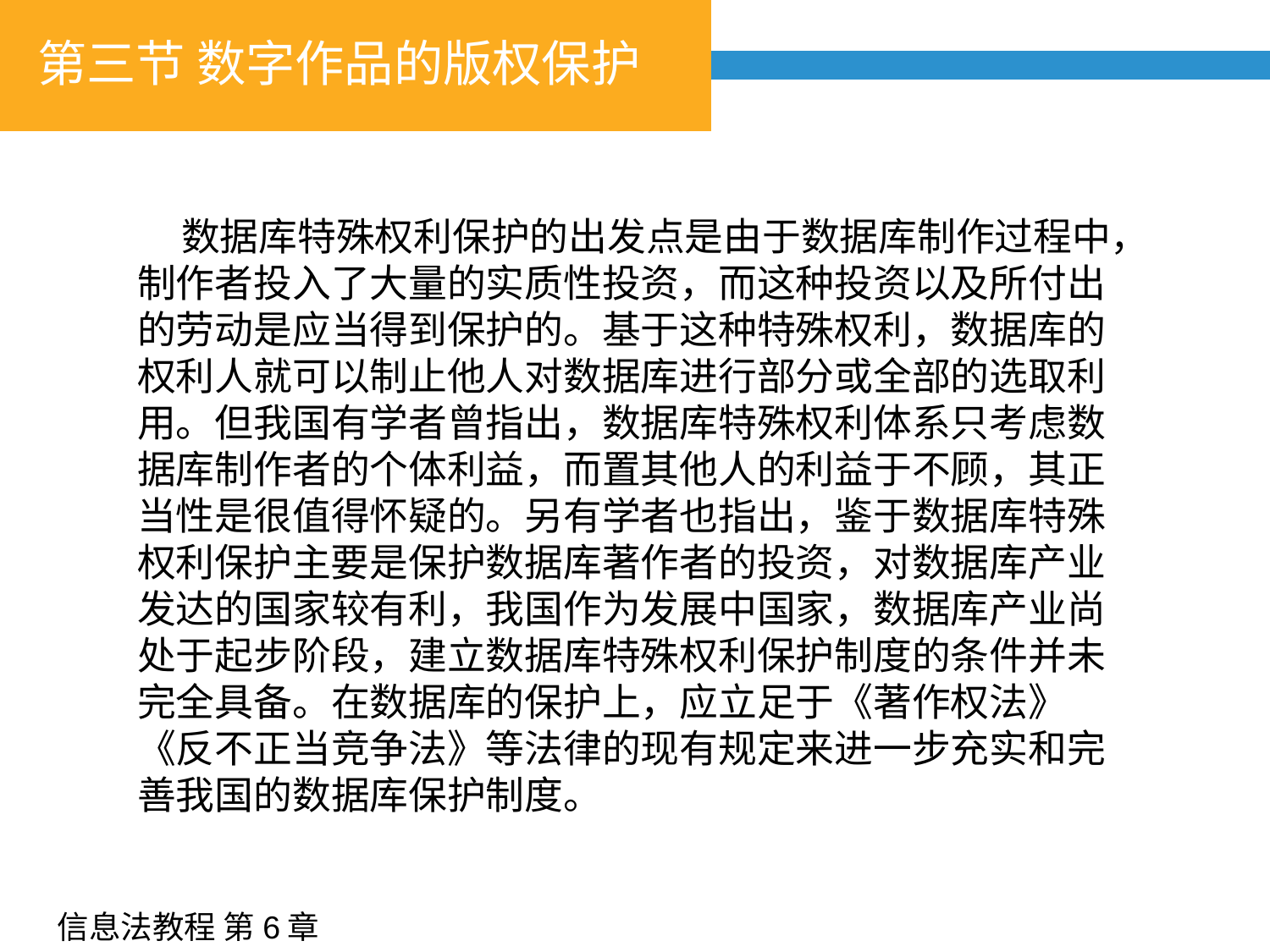

# 第三节 数字作品的版权保护
    数据库特殊权利保护的出发点是由于数据库制作过程中，制作者投入了大量的实质性投资，而这种投资以及所付出的劳动是应当得到保护的。基于这种特殊权利，数据库的权利人就可以制止他人对数据库进行部分或全部的选取利用。但我国有学者曾指出，数据库特殊权利体系只考虑数据库制作者的个体利益，而置其他人的利益于不顾，其正当性是很值得怀疑的。另有学者也指出，鉴于数据库特殊权利保护主要是保护数据库著作者的投资，对数据库产业发达的国家较有利，我国作为发展中国家，数据库产业尚处于起步阶段，建立数据库特殊权利保护制度的条件并未完全具备。在数据库的保护上，应立足于《著作权法》《反不正当竞争法》等法律的现有规定来进一步充实和完善我国的数据库保护制度。
信息法教程 第6章